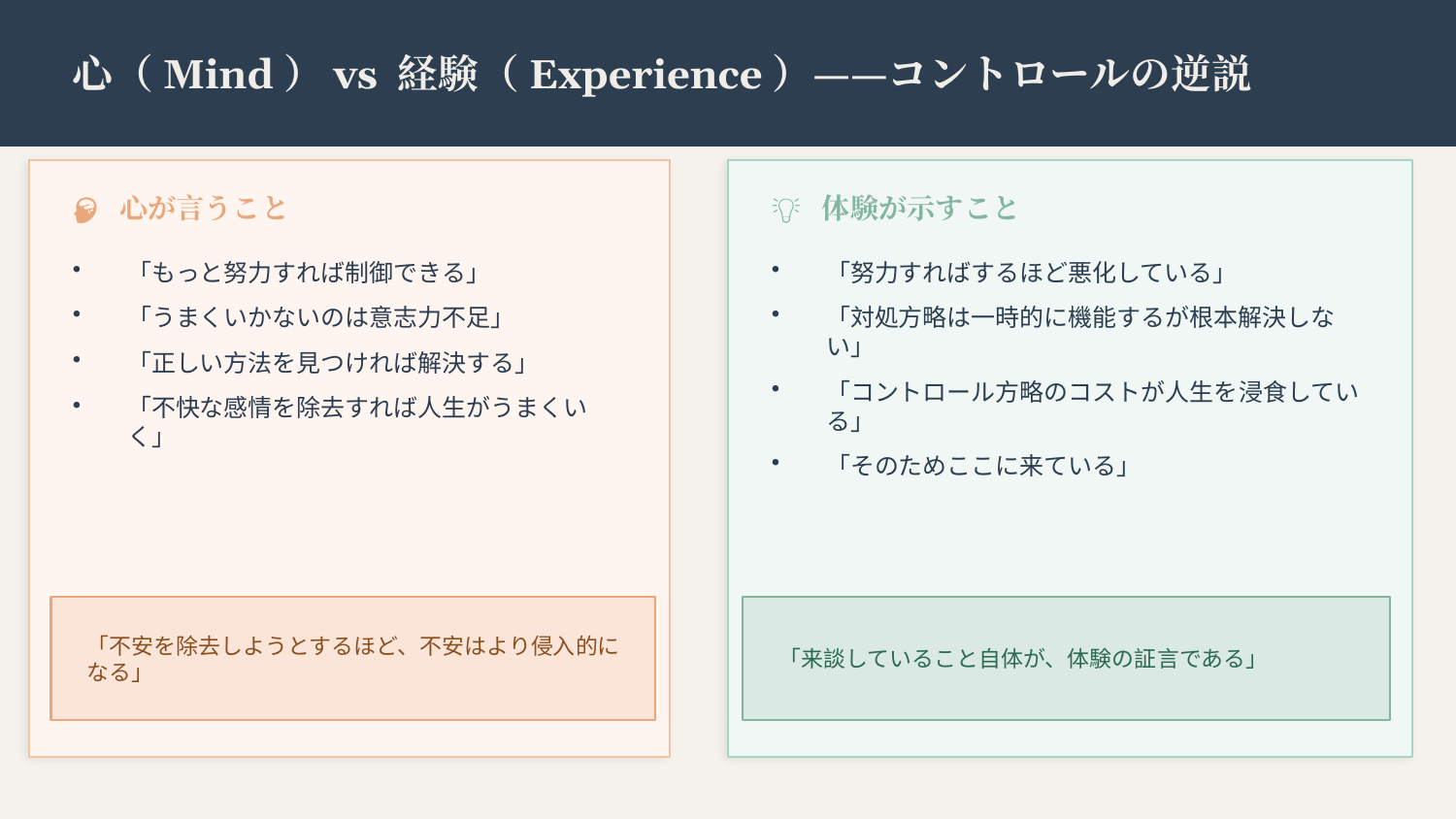

心（Mind）vs 経験（Experience）——コントロールの逆説

🧠  心が言うこと
💡  体験が示すこと
「もっと努力すれば制御できる」
「うまくいかないのは意志力不足」
「正しい方法を見つければ解決する」
「不快な感情を除去すれば人生がうまくいく」
「努力すればするほど悪化している」
「対処方略は一時的に機能するが根本解決しない」
「コントロール方略のコストが人生を浸食している」
「そのためここに来ている」

「不安を除去しようとするほど、不安はより侵入的になる」
「来談していること自体が、体験の証言である」